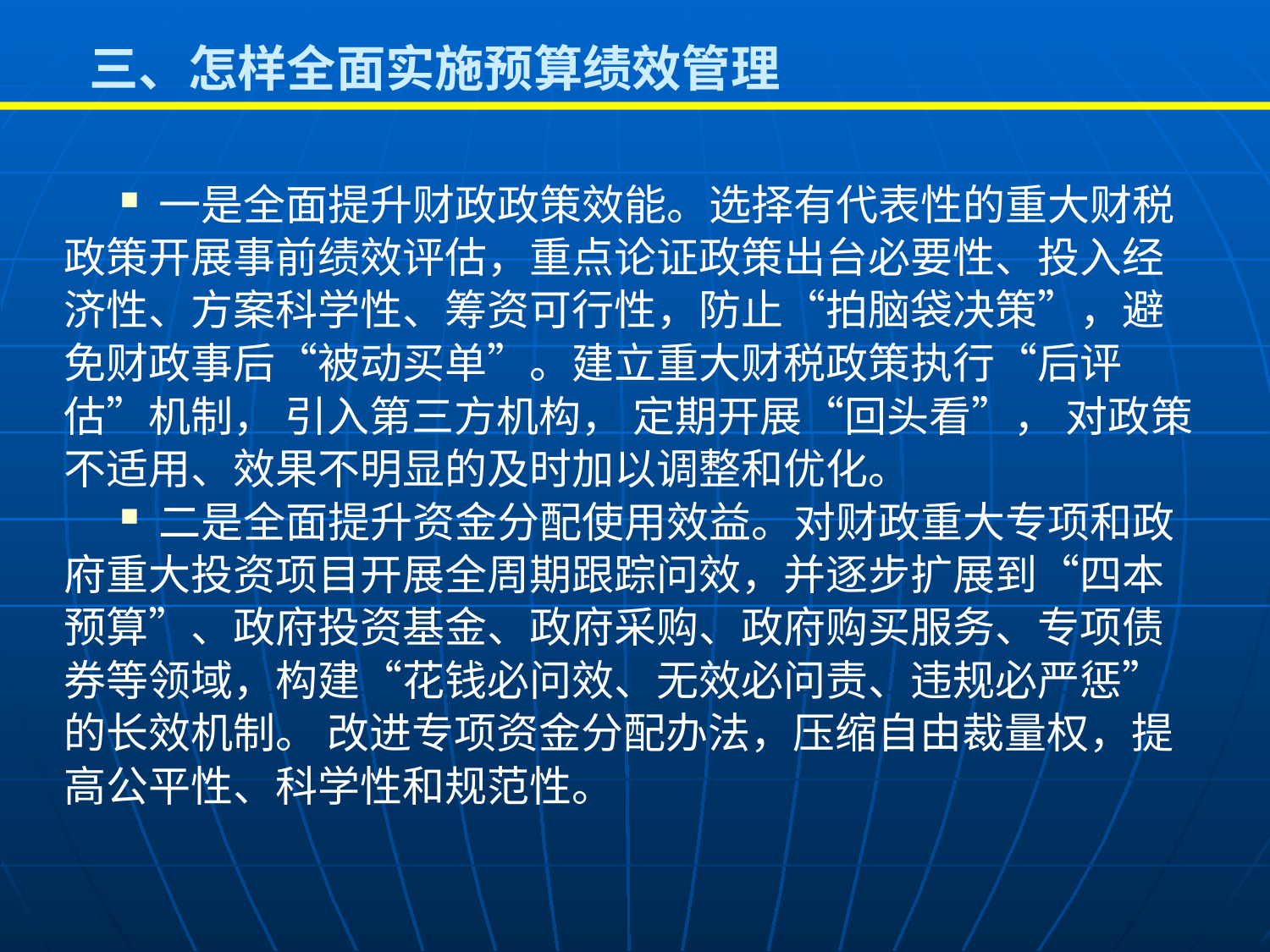

三、怎样全面实施预算绩效管理

 一是全面提升财政政策效能。选择有代表性的重大财税政策开展事前绩效评估，重点论证政策出台必要性、投入经济性、方案科学性、筹资可行性，防止“拍脑袋决策”，避免财政事后“被动买单”。建立重大财税政策执行“后评估”机制， 引入第三方机构， 定期开展“回头看”， 对政策不适用、效果不明显的及时加以调整和优化。
 二是全面提升资金分配使用效益。对财政重大专项和政府重大投资项目开展全周期跟踪问效，并逐步扩展到“四本预算”、政府投资基金、政府采购、政府购买服务、专项债券等领域，构建“花钱必问效、无效必问责、违规必严惩”的长效机制。 改进专项资金分配办法，压缩自由裁量权，提高公平性、科学性和规范性。